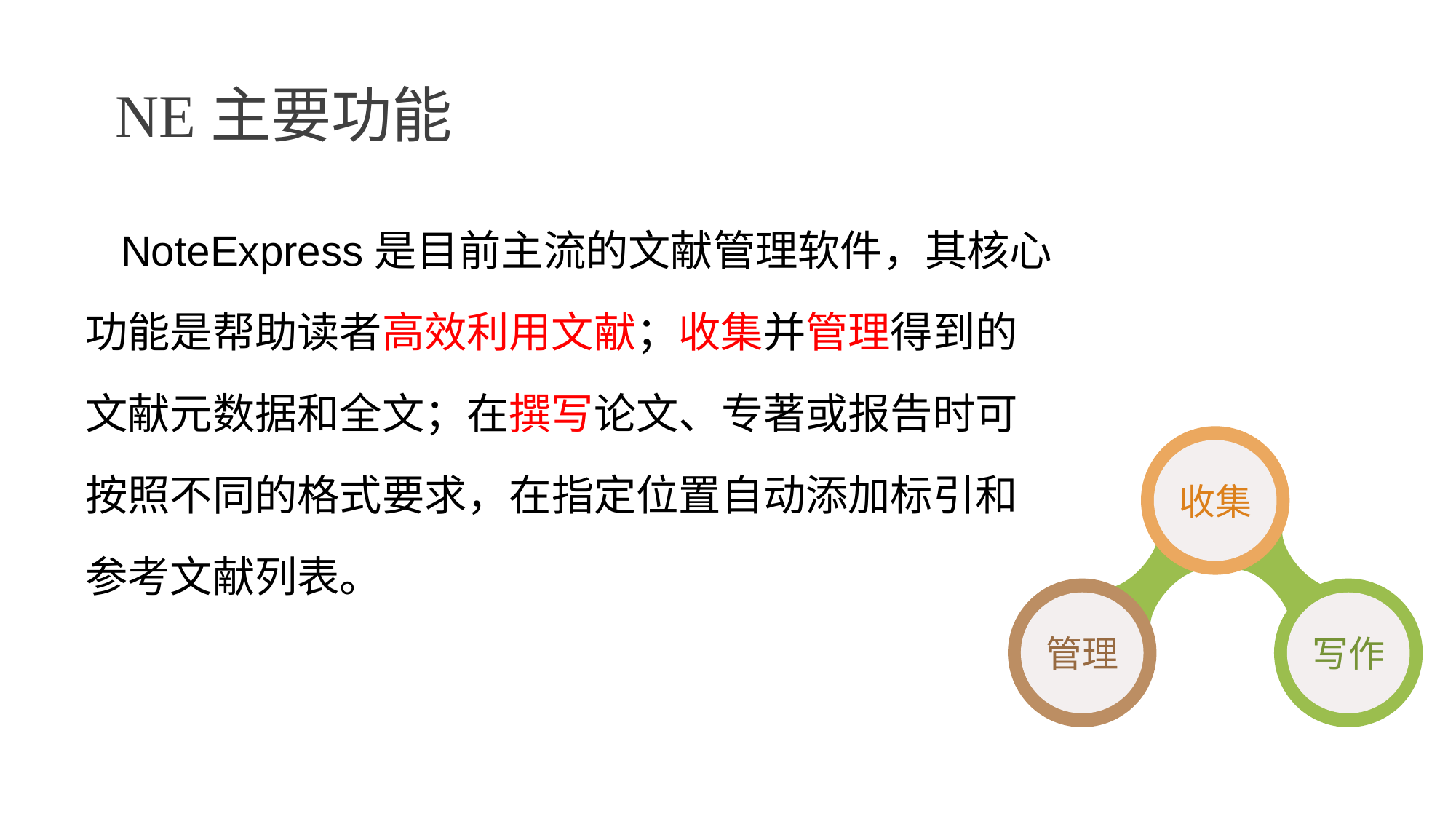

# NE主要功能
   NoteExpress是目前主流的文献管理软件，其核心功能是帮助读者高效利用文献；收集并管理得到的文献元数据和全文；在撰写论文、专著或报告时可按照不同的格式要求，在指定位置自动添加标引和参考文献列表。

收集

管理

写作